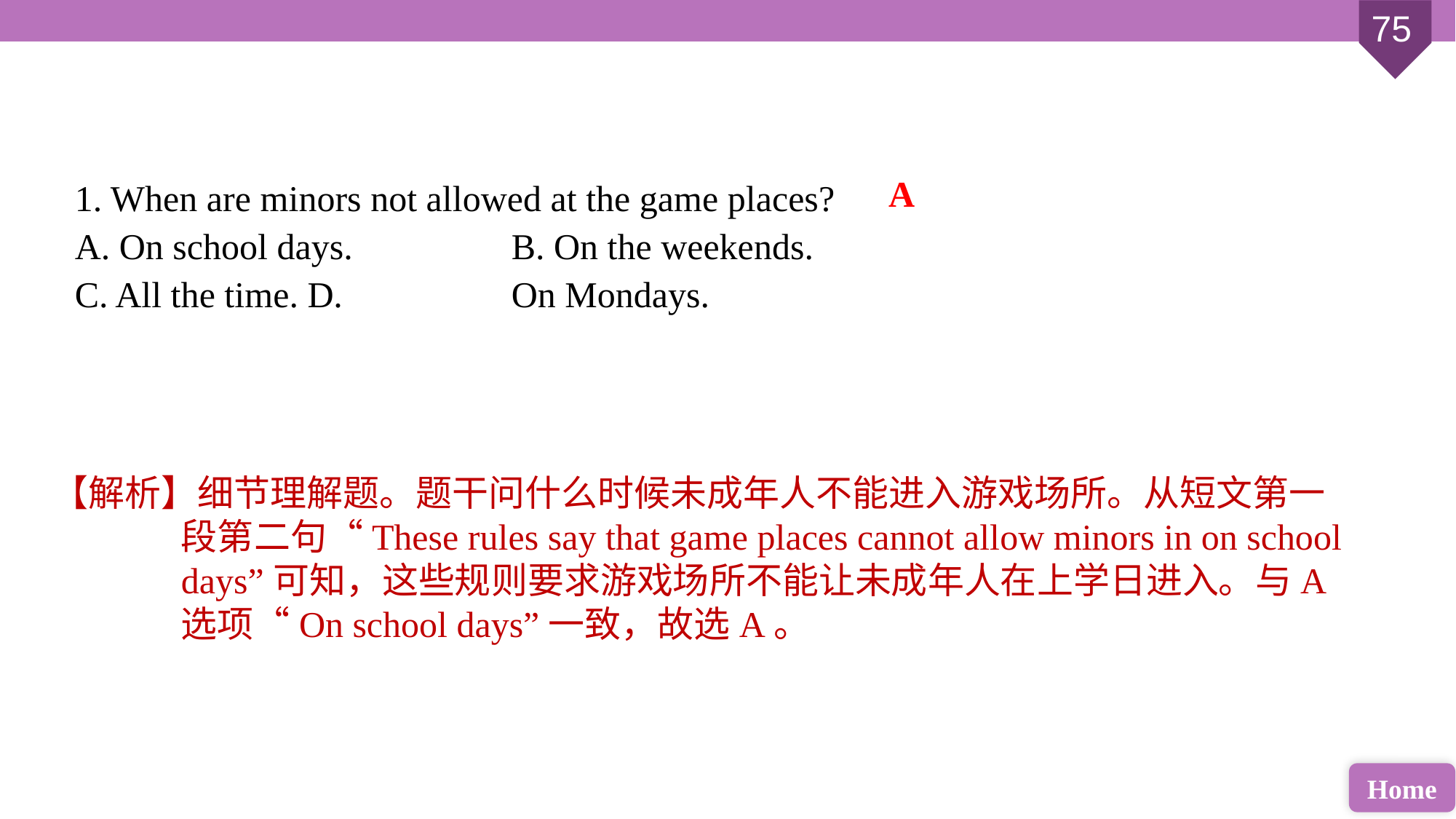

1. When are minors not allowed at the game places?
A. On school days. 		B. On the weekends.
C. All the time. D. 		On Mondays.
A
【解析】细节理解题。题干问什么时候未成年人不能进入游戏场所。从短文第一段第二句“These rules say that game places cannot allow minors in on school days”可知，这些规则要求游戏场所不能让未成年人在上学日进入。与A选项“On school days”一致，故选A。